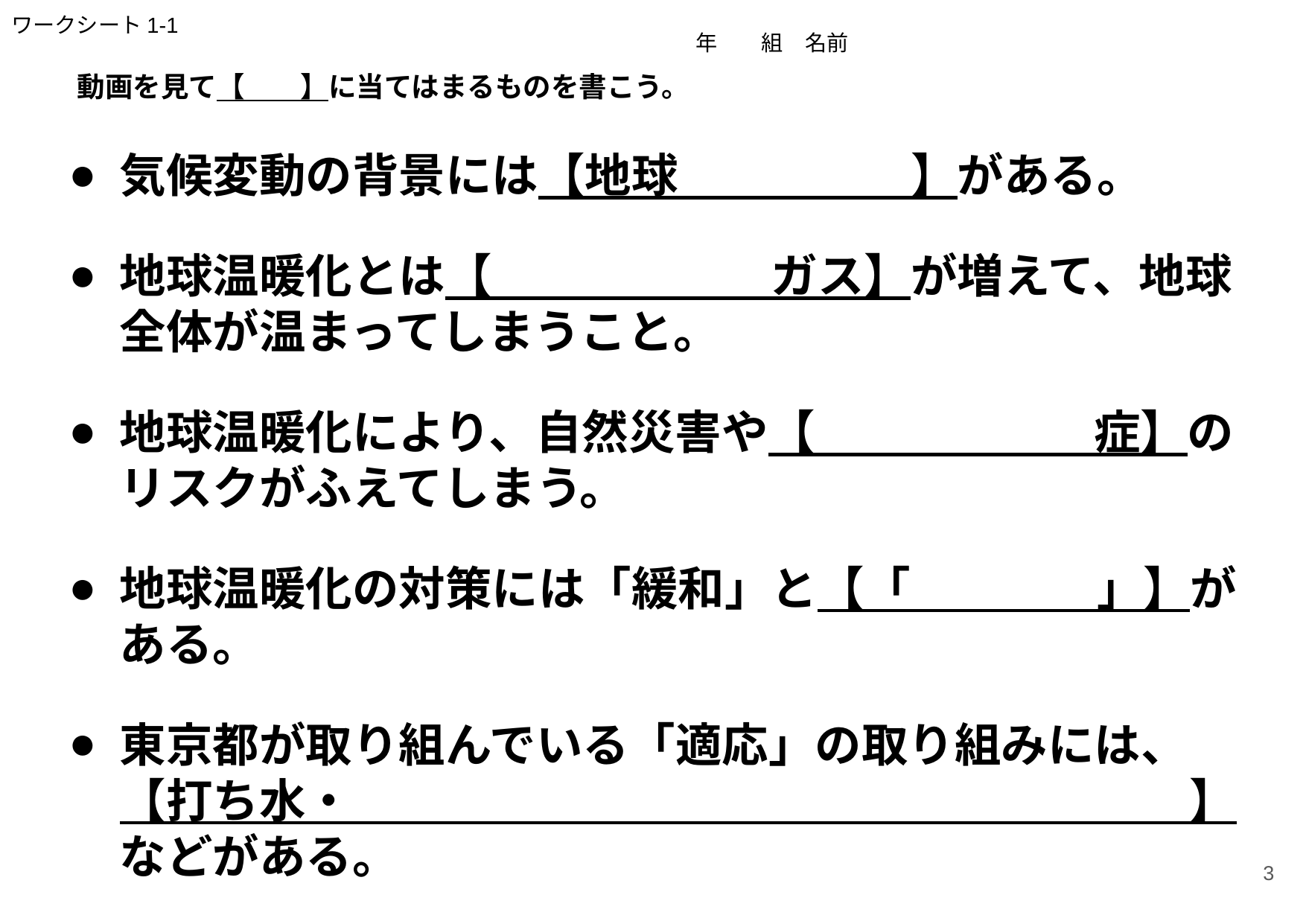

ワークシート1-1
　　年　　組　名前
動画を見て【　　】に当てはまるものを書こう。
気候変動の背景には【地球　　　　　】がある。

地球温暖化とは【　　　　　　ガス】が増えて、地球全体が温まってしまうこと。

地球温暖化により、自然災害や【　　　　　　症】のリスクがふえてしまう。

地球温暖化の対策には「緩和」と【「　　　　」】がある。

東京都が取り組んでいる「適応」の取り組みには、
【打ち水・　　　　　　　　　　　　　　　　　　】
などがある。
3